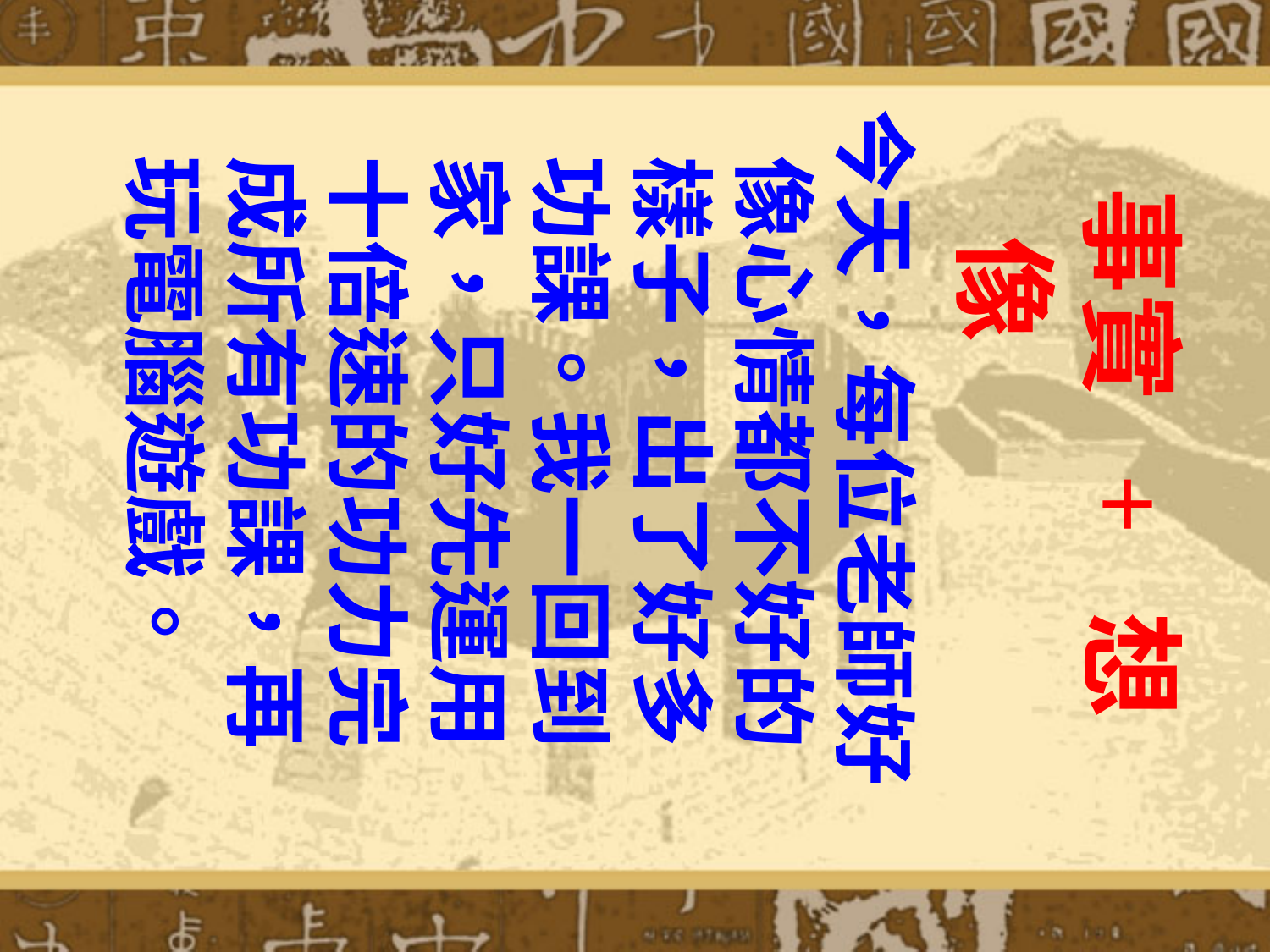

今天，每位老師好像心情都不好的樣子，出了好多功課。我一回到家，只好先運用十倍速的功力完成所有功課，再玩電腦遊戲。
事實  +  想像